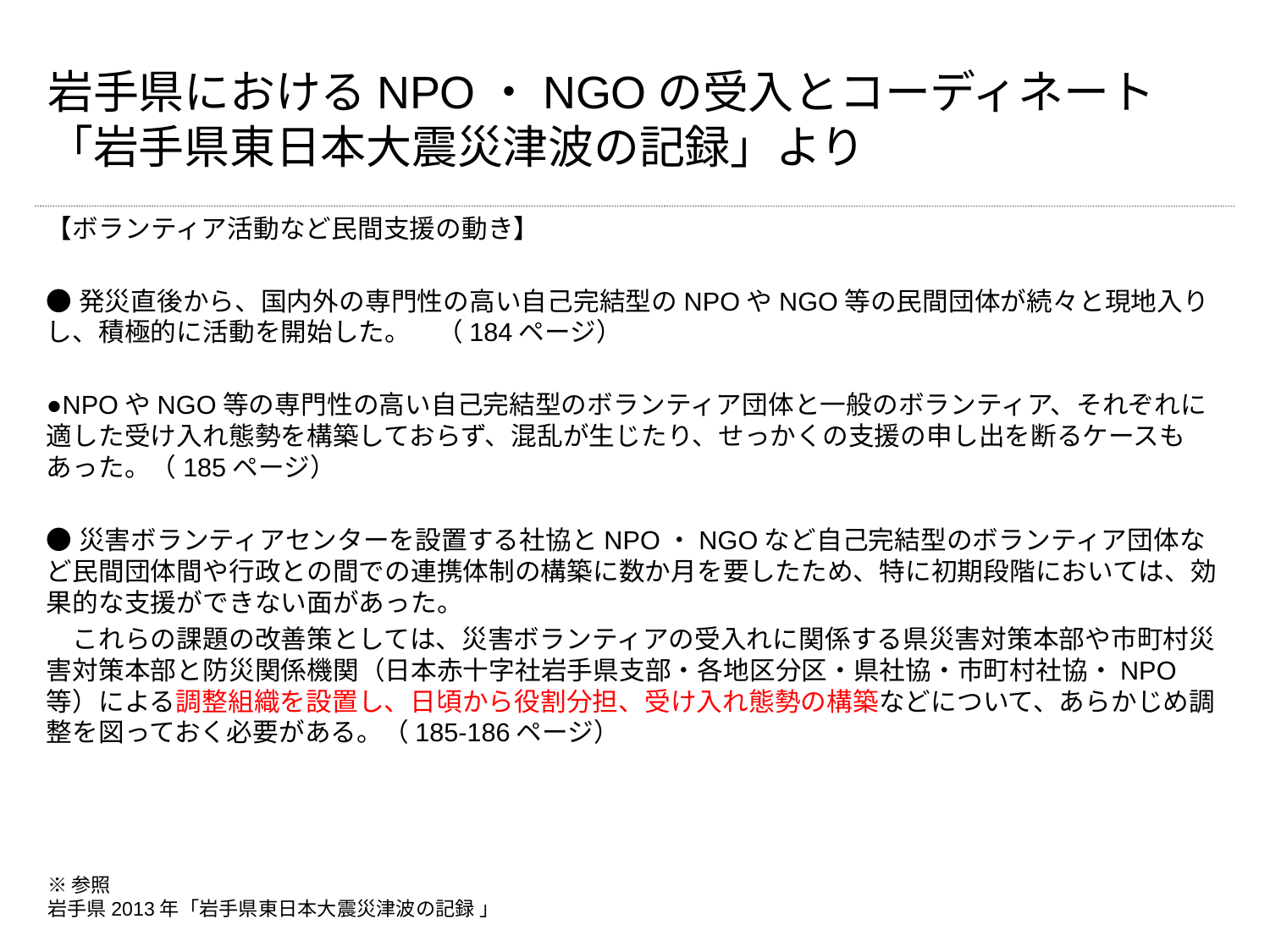

# 岩手県におけるNPO・NGOの受入とコーディネート 「岩手県東日本大震災津波の記録」より
【ボランティア活動など民間支援の動き】

●発災直後から、国内外の専門性の高い自己完結型のNPOやNGO等の民間団体が続々と現地入りし、積極的に活動を開始した。　（184ページ）

●NPOやNGO等の専門性の高い自己完結型のボランティア団体と一般のボランティア、それぞれに適した受け入れ態勢を構築しておらず、混乱が生じたり、せっかくの支援の申し出を断るケースもあった。（185ページ）

●災害ボランティアセンターを設置する社協とNPO・NGOなど自己完結型のボランティア団体など民間団体間や行政との間での連携体制の構築に数か月を要したため、特に初期段階においては、効果的な支援ができない面があった。
　これらの課題の改善策としては、災害ボランティアの受入れに関係する県災害対策本部や市町村災害対策本部と防災関係機関（日本赤十字社岩手県支部・各地区分区・県社協・市町村社協・NPO等）による調整組織を設置し、日頃から役割分担、受け入れ態勢の構築などについて、あらかじめ調整を図っておく必要がある。（185-186ページ）

※参照
岩手県2013年「岩手県東日本大震災津波の記録 」